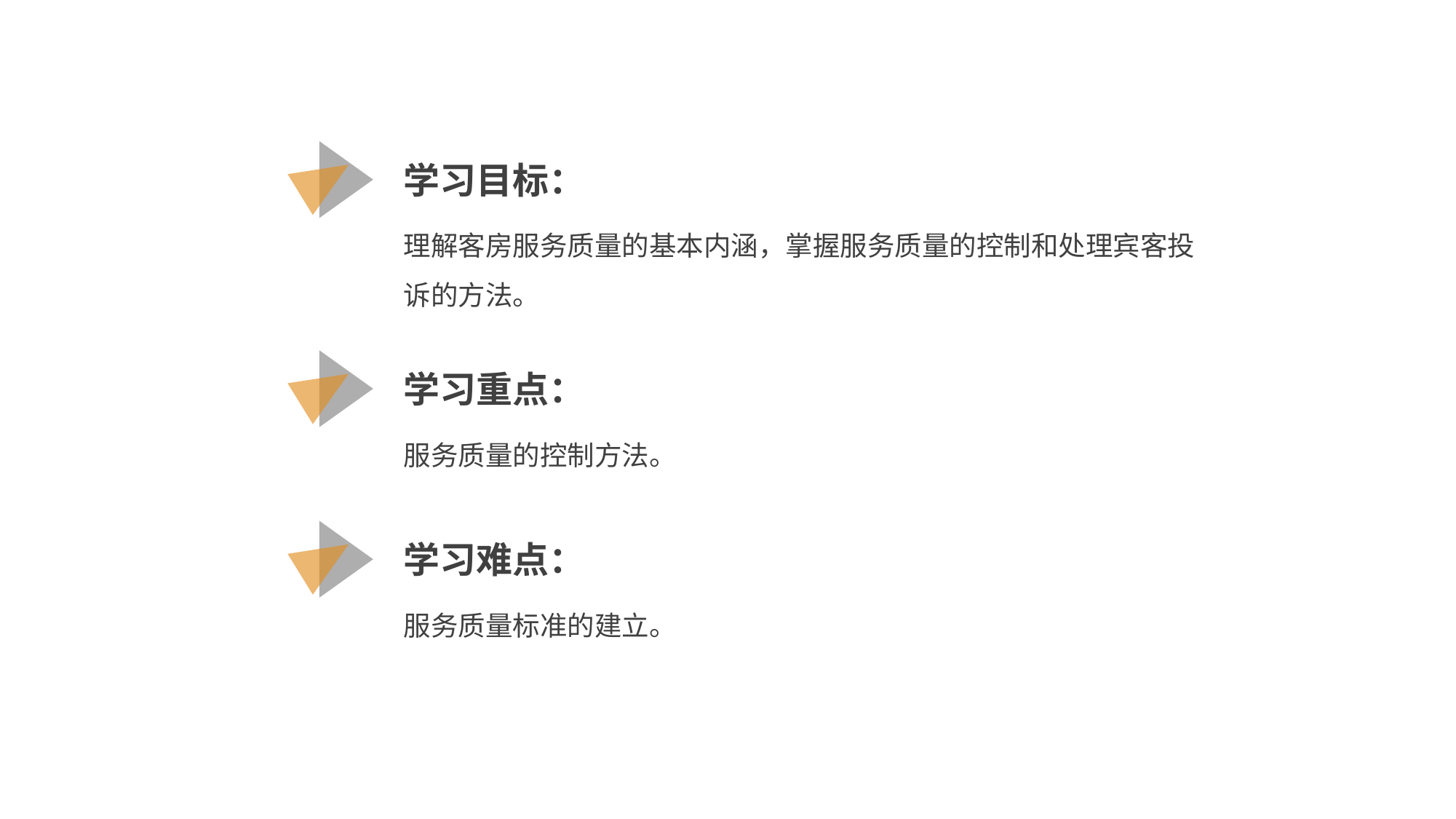

学习目标：
理解客房服务质量的基本内涵，掌握服务质量的控制和处理宾客投诉的方法。

学习重点：
服务质量的控制方法。

学习难点：
服务质量标准的建立。